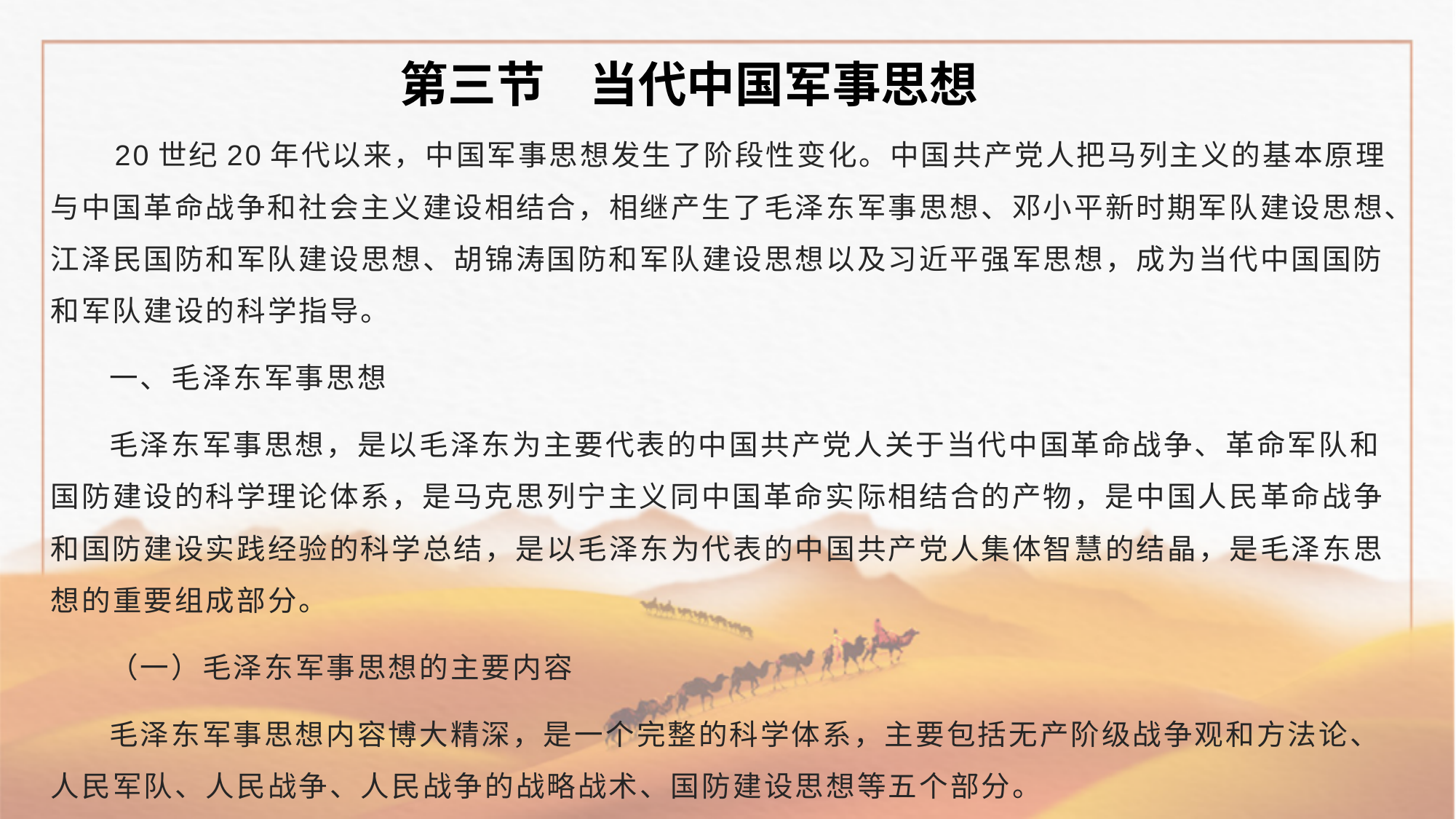

第三节    当代中国军事思想
      20世纪20年代以来，中国军事思想发生了阶段性变化。中国共产党人把马列主义的基本原理与中国革命战争和社会主义建设相结合，相继产生了毛泽东军事思想、邓小平新时期军队建设思想、江泽民国防和军队建设思想、胡锦涛国防和军队建设思想以及习近平强军思想，成为当代中国国防和军队建设的科学指导。
      一、毛泽东军事思想
      毛泽东军事思想，是以毛泽东为主要代表的中国共产党人关于当代中国革命战争、革命军队和国防建设的科学理论体系，是马克思列宁主义同中国革命实际相结合的产物，是中国人民革命战争和国防建设实践经验的科学总结，是以毛泽东为代表的中国共产党人集体智慧的结晶，是毛泽东思想的重要组成部分。
      （一）毛泽东军事思想的主要内容
      毛泽东军事思想内容博大精深，是一个完整的科学体系，主要包括无产阶级战争观和方法论、人民军队、人民战争、人民战争的战略战术、国防建设思想等五个部分。